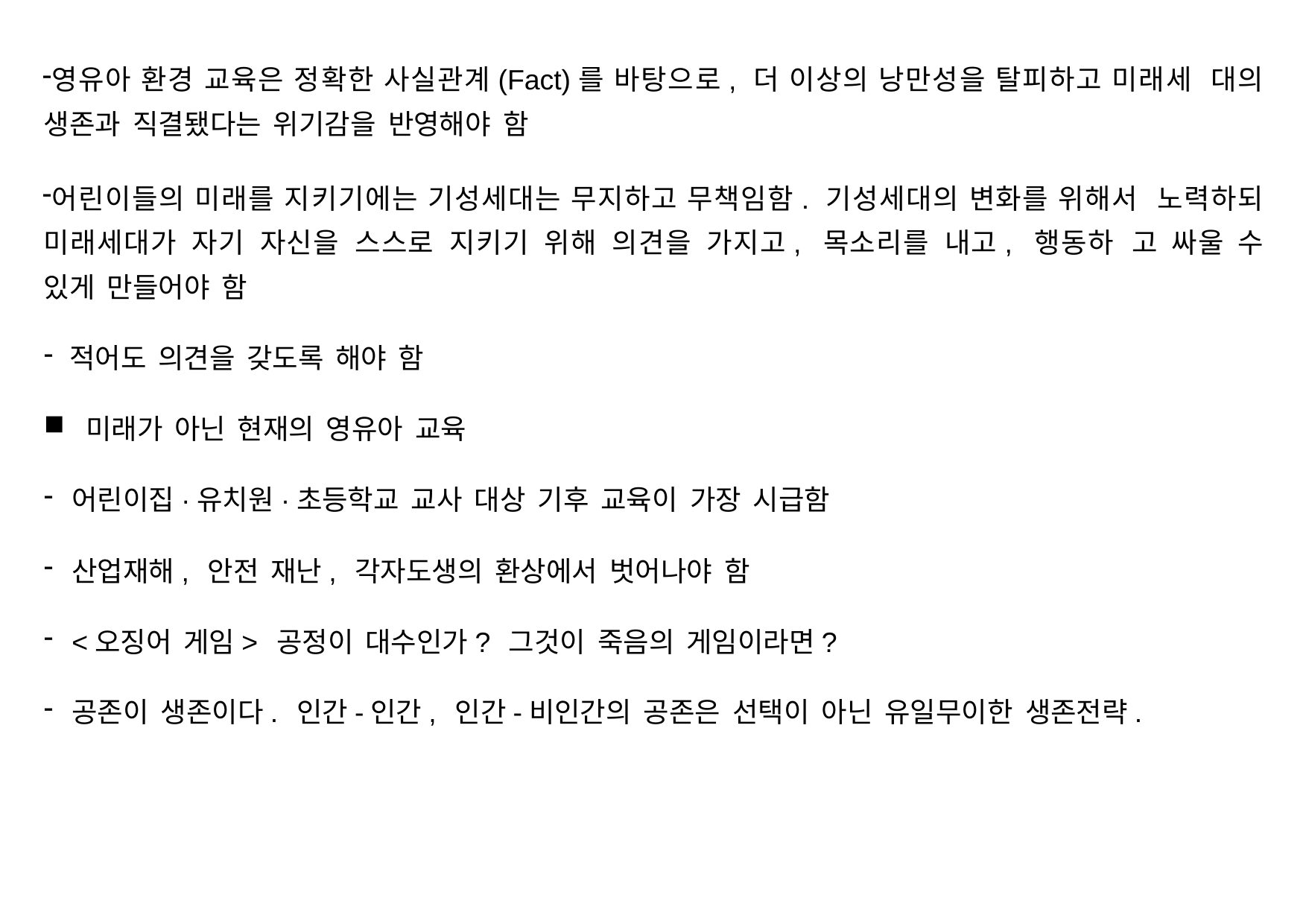

영유아 환경 교육은 정확한 사실관계(Fact)를 바탕으로, 더 이상의 낭만성을 탈피하고 미래세  대의 생존과 직결됐다는 위기감을 반영해야 함

어린이들의 미래를 지키기에는 기성세대는 무지하고 무책임함. 기성세대의 변화를 위해서  노력하되 미래세대가 자기 자신을 스스로 지키기 위해 의견을 가지고, 목소리를 내고, 행동하  고 싸울 수 있게 만들어야 함

적어도 의견을 갖도록 해야 함

미래가 아닌 현재의 영유아 교육

어린이집·유치원·초등학교 교사 대상 기후 교육이 가장 시급함

산업재해, 안전 재난, 각자도생의 환상에서 벗어나야 함

<오징어 게임> 공정이 대수인가? 그것이 죽음의 게임이라면?

공존이 생존이다. 인간-인간, 인간-비인간의 공존은 선택이 아닌 유일무이한 생존전략.